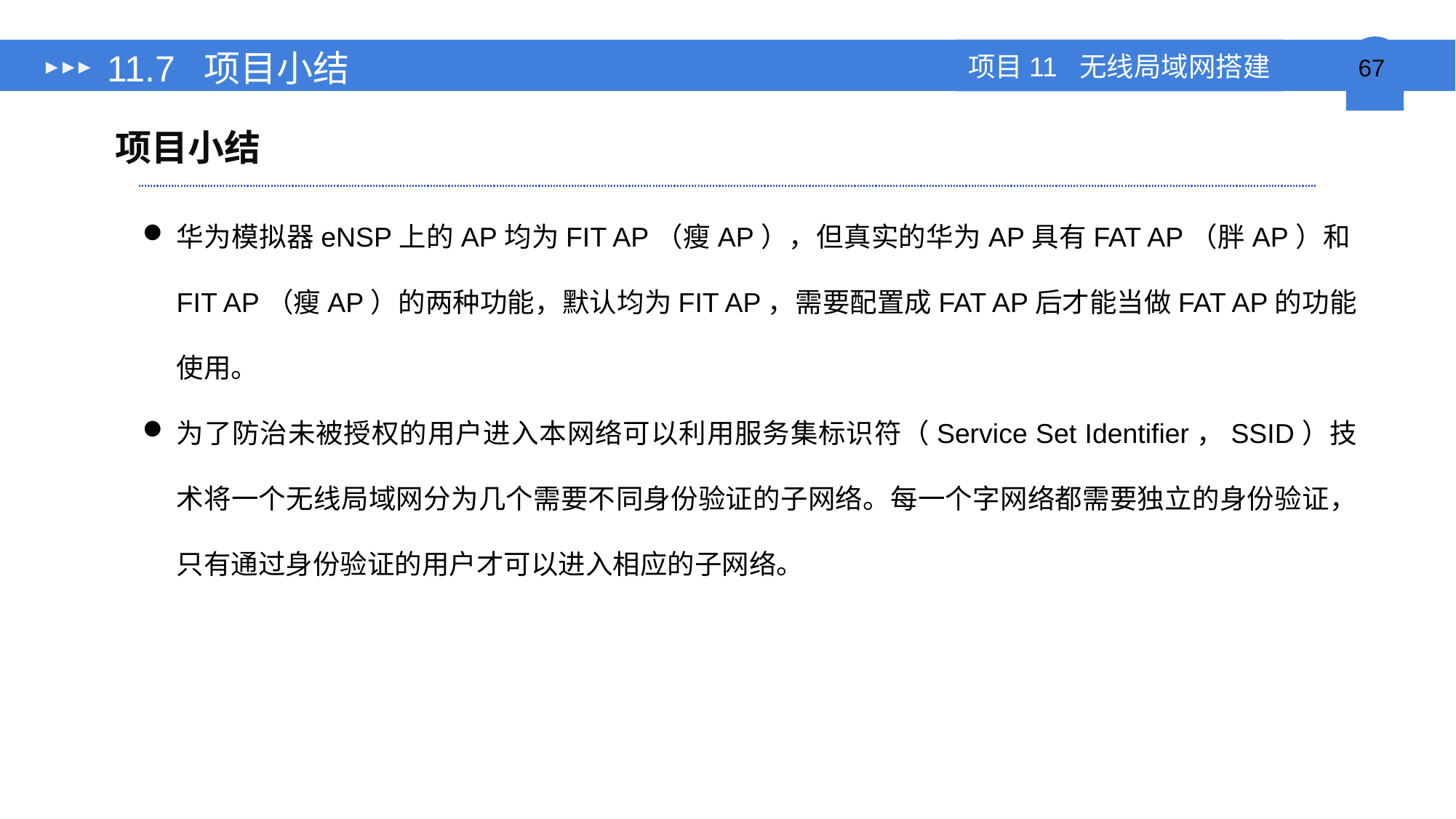

# 11.7  项目小结
项目小结
华为模拟器eNSP上的AP均为FIT AP（瘦AP），但真实的华为AP具有FAT AP（胖AP）和FIT AP（瘦AP）的两种功能，默认均为FIT AP，需要配置成FAT AP后才能当做FAT AP的功能使用。
为了防治未被授权的用户进入本网络可以利用服务集标识符（Service Set Identifier，SSID）技术将一个无线局域网分为几个需要不同身份验证的子网络。每一个字网络都需要独立的身份验证，只有通过身份验证的用户才可以进入相应的子网络。